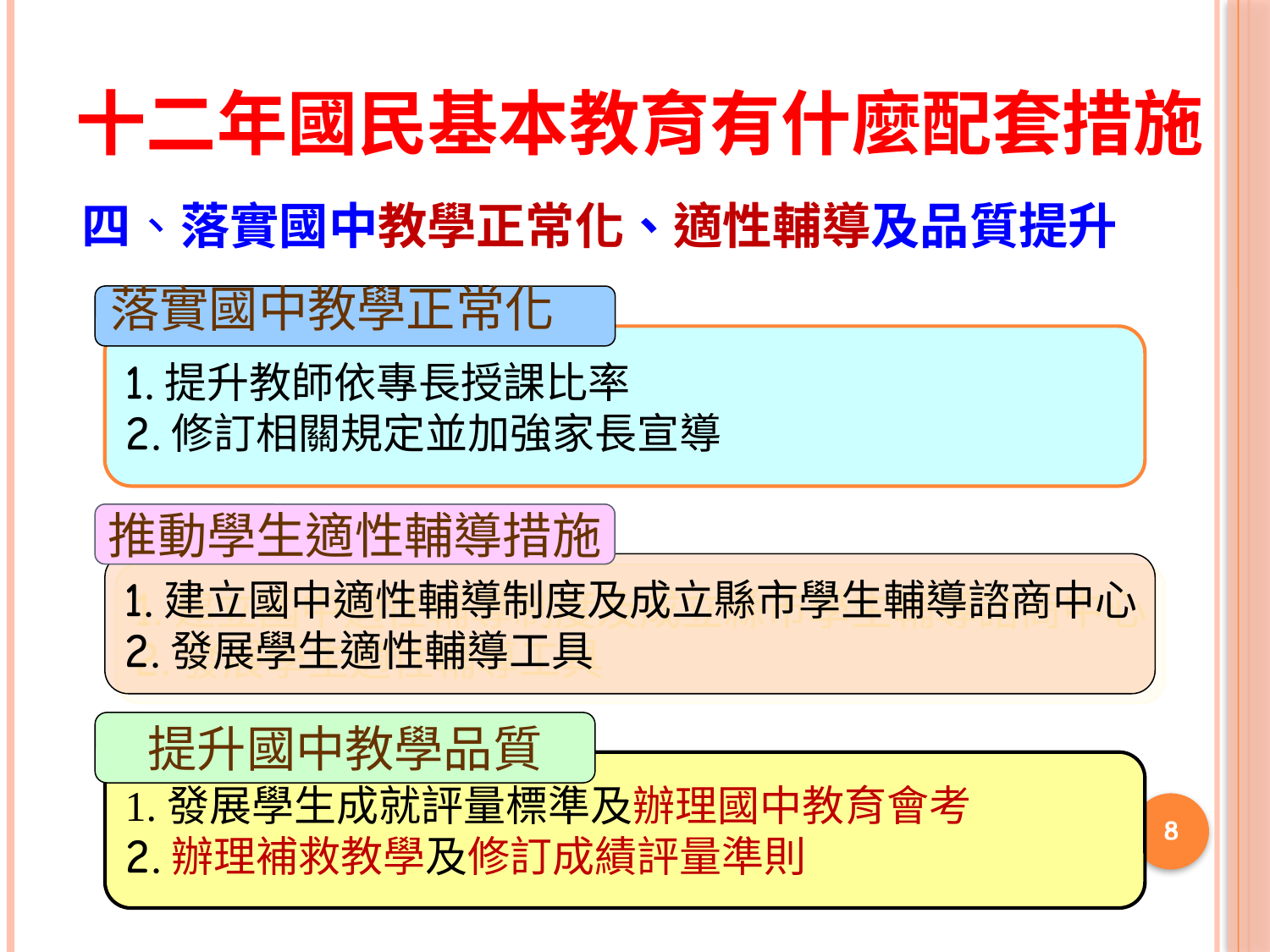

十二年國民基本教育有什麼配套措施
四、落實國中教學正常化、適性輔導及品質提升

落實國中教學正常化

1.提升教師依專長授課比率
2.修訂相關規定並加強家長宣導

推動學生適性輔導措施

1.建立國中適性輔導制度及成立縣市學生輔導諮商中心
2.發展學生適性輔導工具

提升國中教學品質

1.發展學生成就評量標準及辦理國中教育會考
2.辦理補救教學及修訂成績評量準則

8